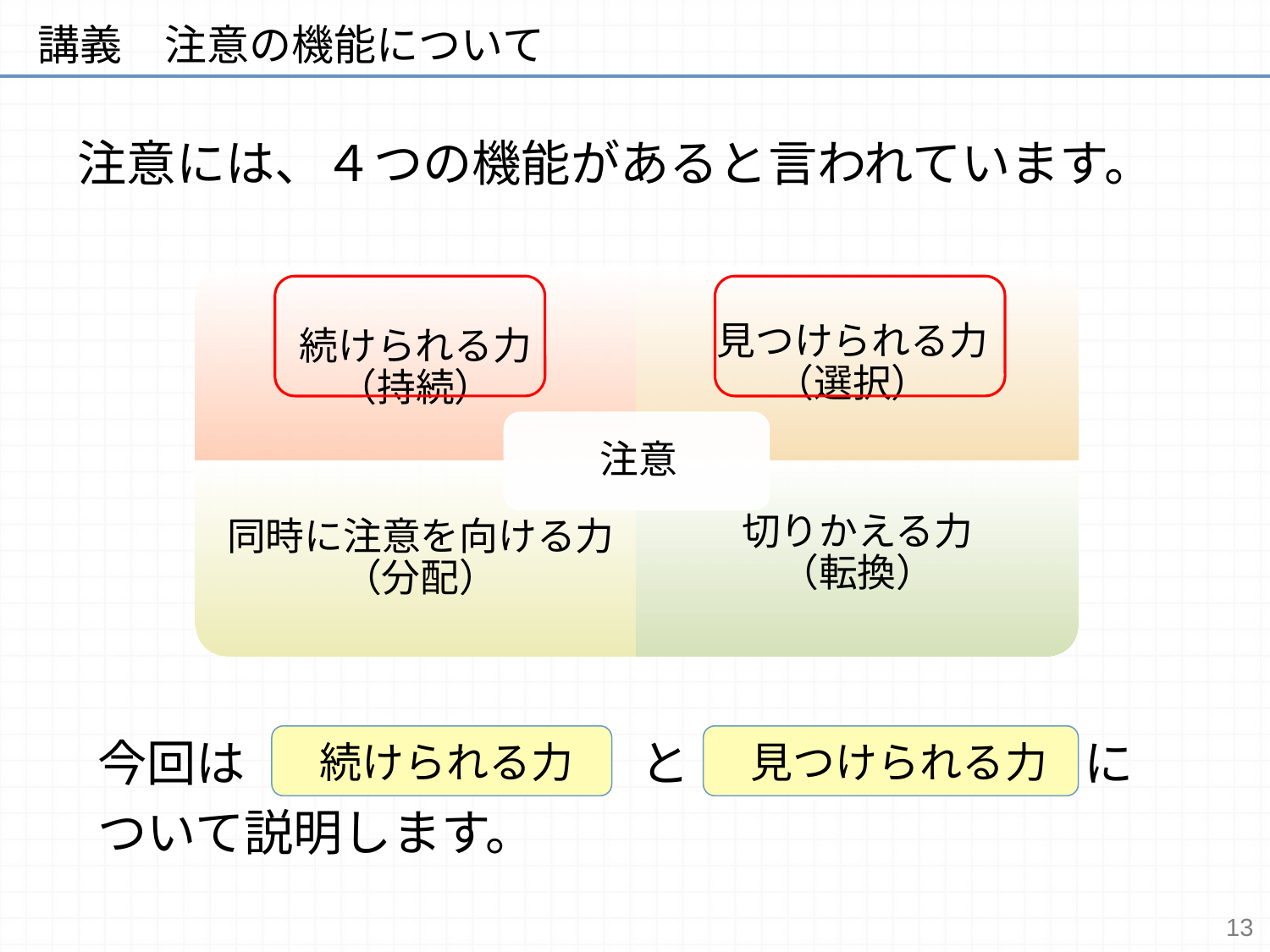

# 講義　注意の機能について
注意には、４つの機能があると言われています。

続けられる力
（持続）
見つけられる力
（選択）
同時に注意を向ける力
（分配）
切りかえる力
（転換）
注意

今回は「続けられる力」と　　　　　　　　に
ついて説明します。
　続けられる力
　見つけられる力
13